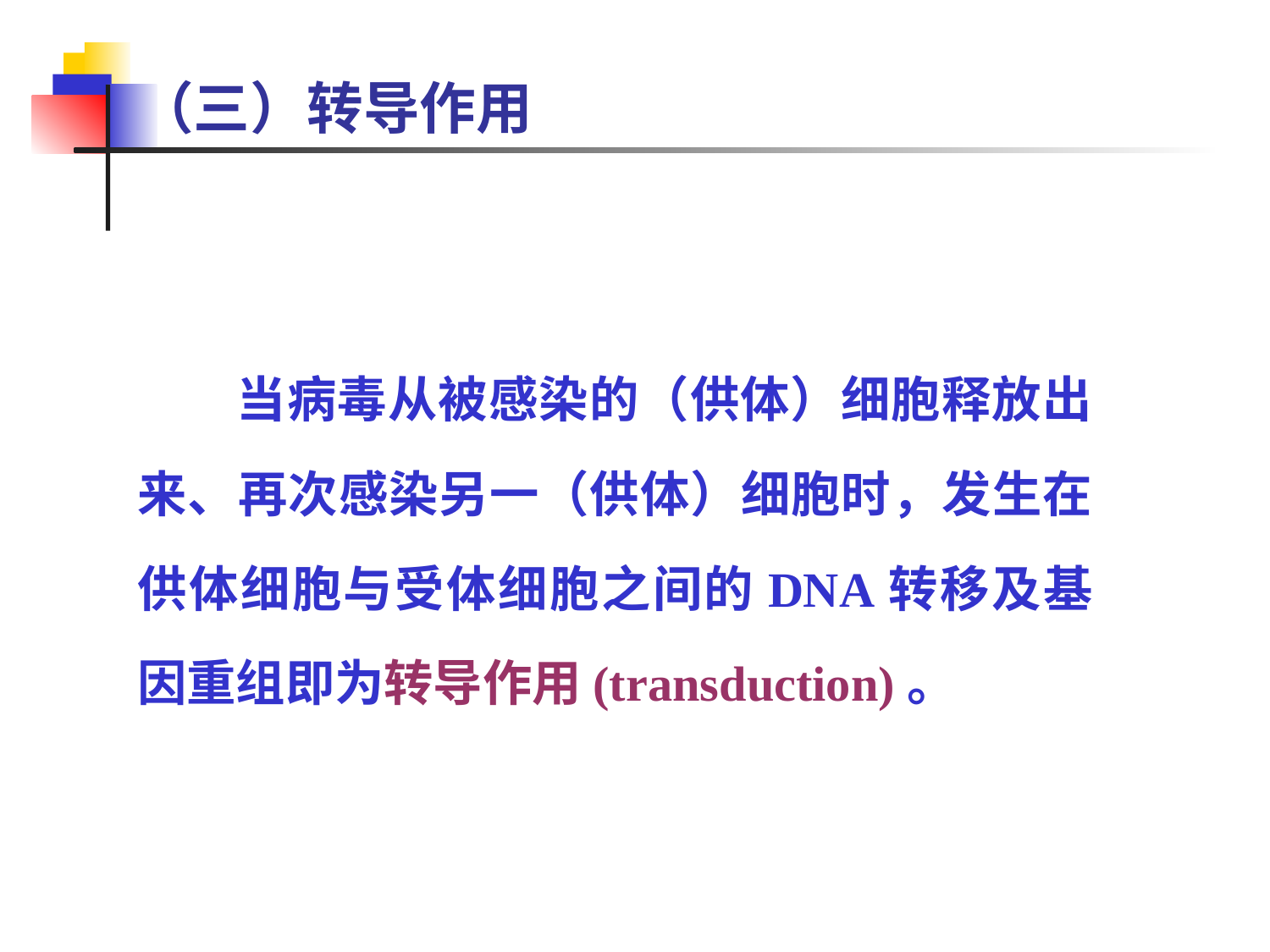

（三）转导作用
当病毒从被感染的（供体）细胞释放出来、再次感染另一（供体）细胞时，发生在供体细胞与受体细胞之间的DNA转移及基因重组即为转导作用(transduction)。